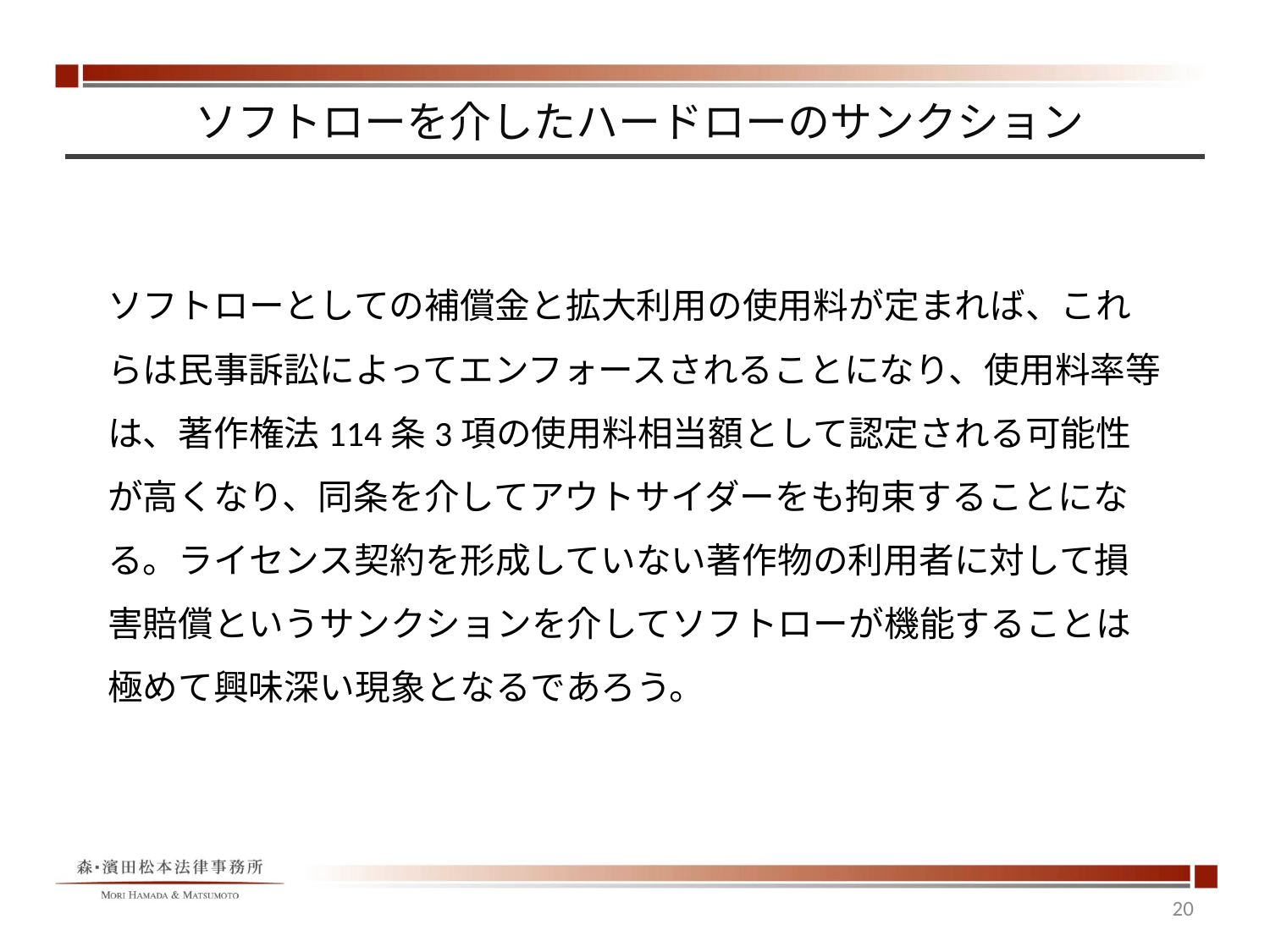

# ソフトローを介したハードローのサンクション
ソフトローとしての補償金と拡大利用の使用料が定まれば、これらは民事訴訟によってエンフォースされることになり、使用料率等は、著作権法114条3項の使用料相当額として認定される可能性が高くなり、同条を介してアウトサイダーをも拘束することになる。ライセンス契約を形成していない著作物の利用者に対して損害賠償というサンクションを介してソフトローが機能することは極めて興味深い現象となるであろう。
20